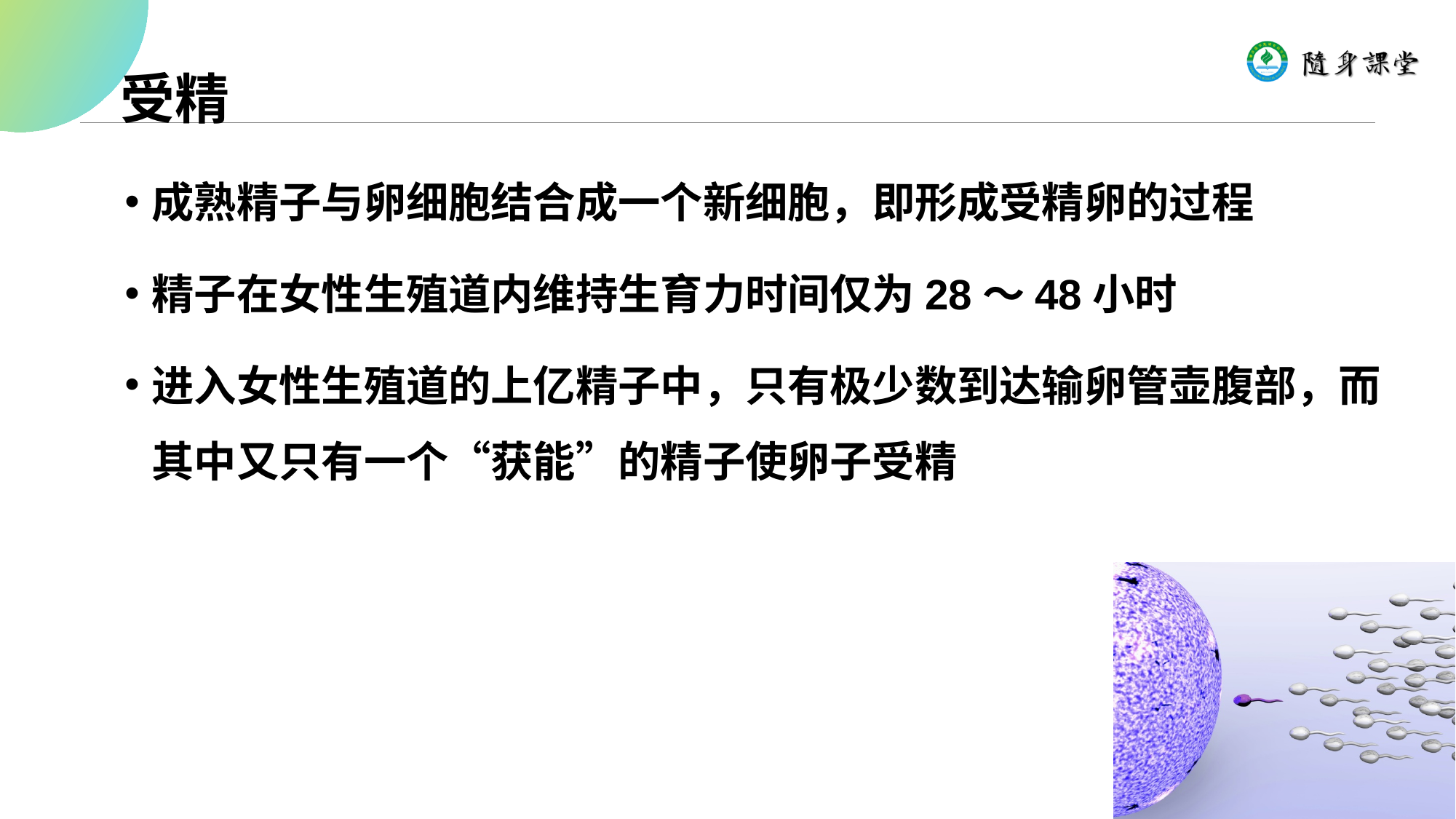

# 受精
成熟精子与卵细胞结合成一个新细胞，即形成受精卵的过程
精子在女性生殖道内维持生育力时间仅为28～48小时
进入女性生殖道的上亿精子中，只有极少数到达输卵管壶腹部，而其中又只有一个“获能”的精子使卵子受精